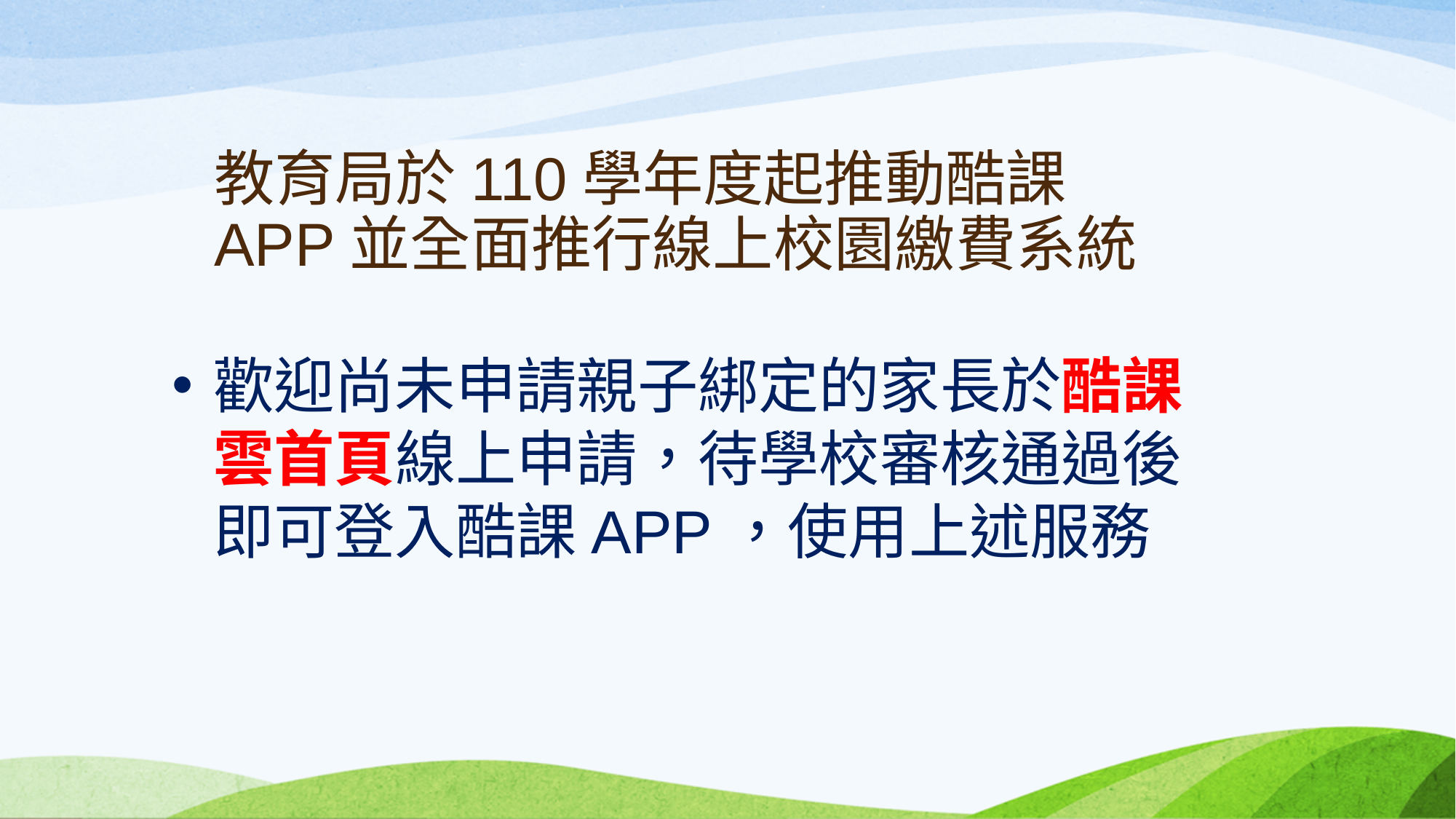

教育局於110學年度起推動酷課APP並全面推行線上校園繳費系統
歡迎尚未申請親子綁定的家長於酷課雲首頁線上申請，待學校審核通過後即可登入酷課APP，使用上述服務